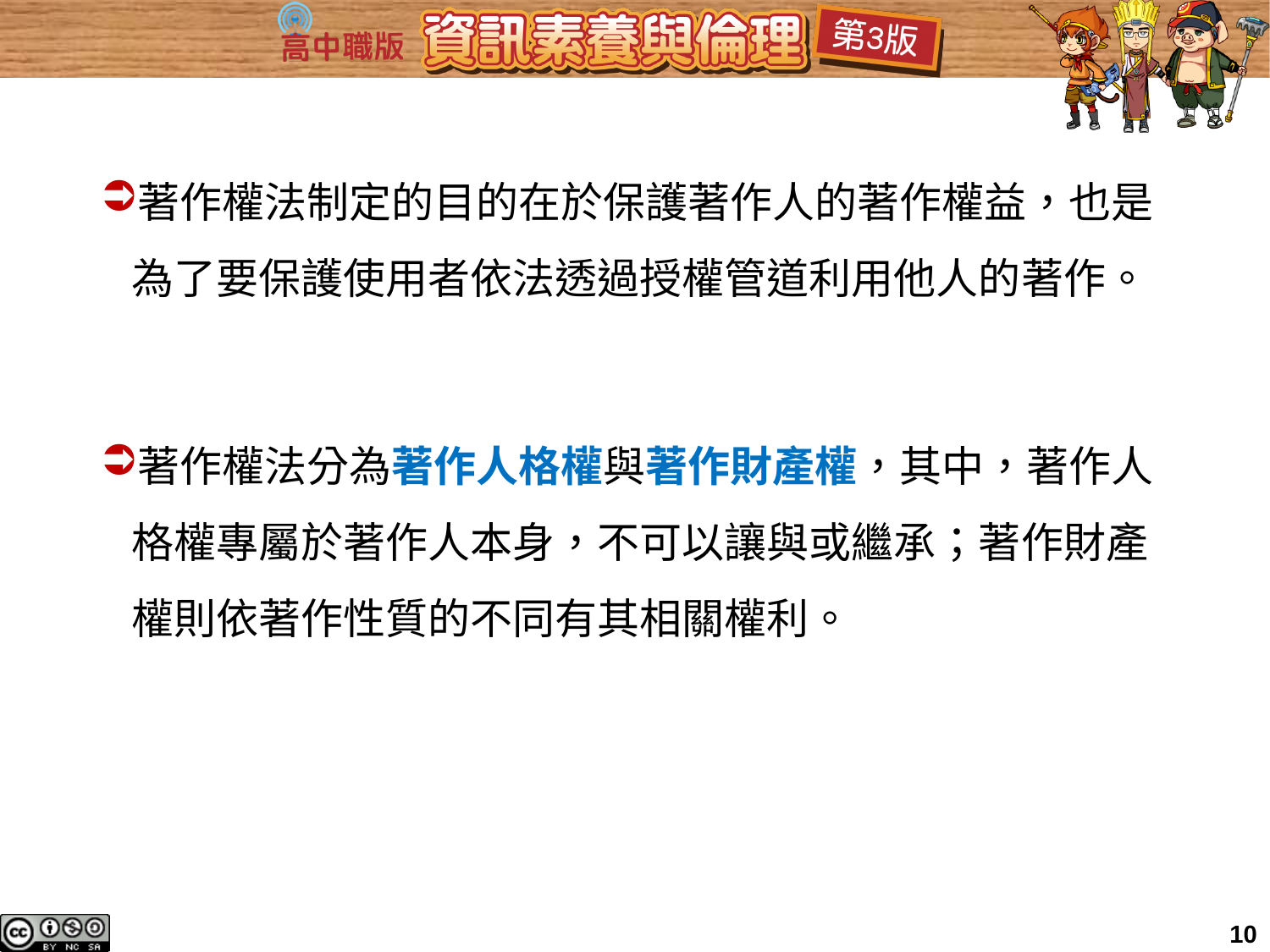

著作權法制定的目的在於保護著作人的著作權益，也是為了要保護使用者依法透過授權管道利用他人的著作。

著作權法分為著作人格權與著作財產權，其中，著作人格權專屬於著作人本身，不可以讓與或繼承；著作財產權則依著作性質的不同有其相關權利。
10